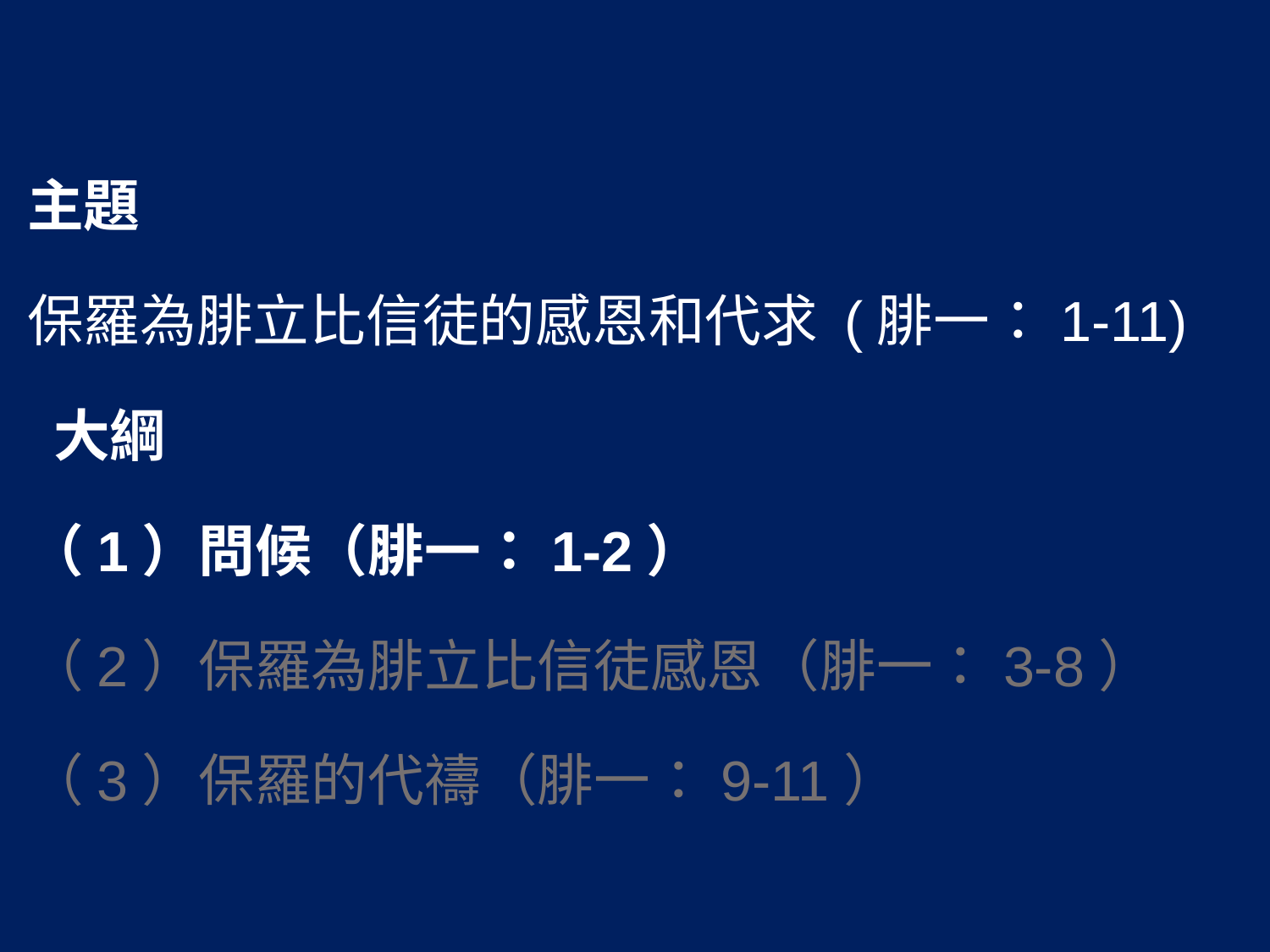

主題
保羅為腓立比信徒的感恩和代求 (腓一：1-11)
 大綱
（1）問候（腓一：1-2）
（2）保羅為腓立比信徒感恩（腓一：3-8）
（3）保羅的代禱（腓一：9-11）